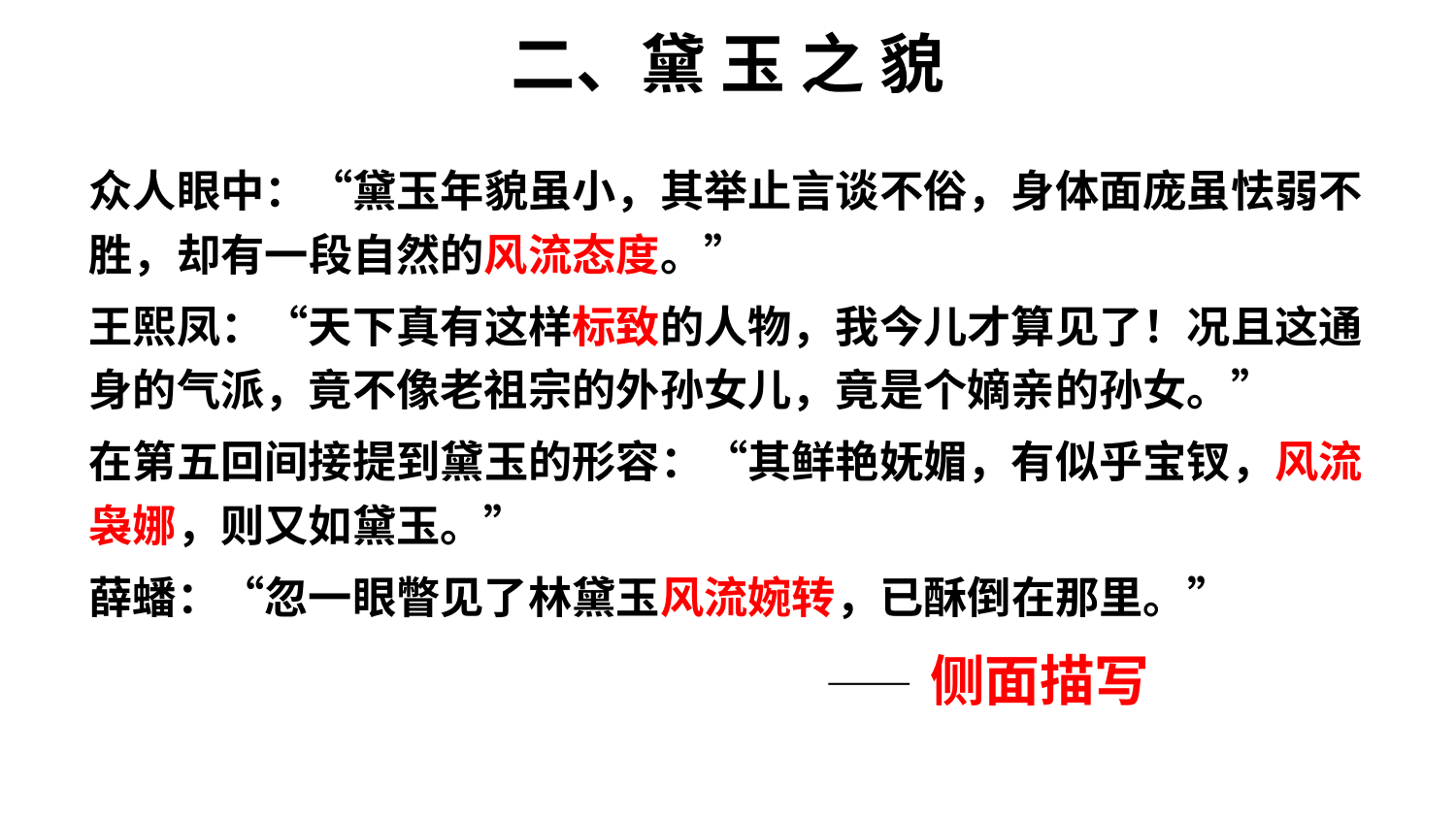

# 二、黛 玉 之 貌
众人眼中：“黛玉年貌虽小，其举止言谈不俗，身体面庞虽怯弱不胜，却有一段自然的风流态度。”
王熙凤：“天下真有这样标致的人物，我今儿才算见了！况且这通身的气派，竟不像老祖宗的外孙女儿，竟是个嫡亲的孙女。”
在第五回间接提到黛玉的形容：“其鲜艳妩媚，有似乎宝钗，风流袅娜，则又如黛玉。”
薛蟠：“忽一眼瞥见了林黛玉风流婉转，已酥倒在那里。”
                                                                          —— 侧面描写